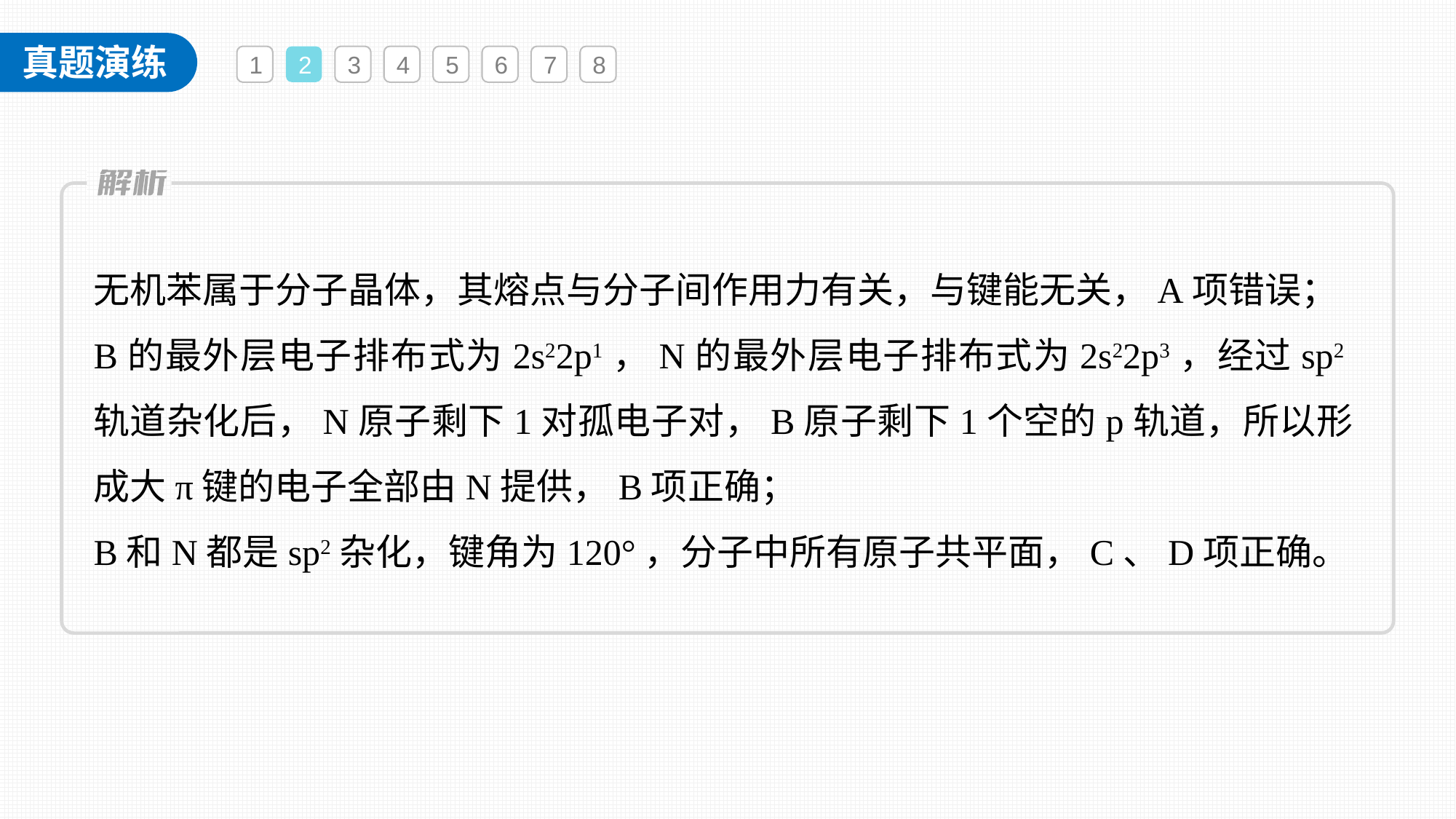

1
2
3
4
5
6
7
8

无机苯属于分子晶体，其熔点与分子间作用力有关，与键能无关，A项错误；
B的最外层电子排布式为2s22p1，N的最外层电子排布式为2s22p3，经过sp2轨道杂化后，N原子剩下1对孤电子对，B原子剩下1个空的p轨道，所以形成大π键的电子全部由N提供，B项正确；
B和N都是sp2杂化，键角为120°，分子中所有原子共平面，C、D项正确。